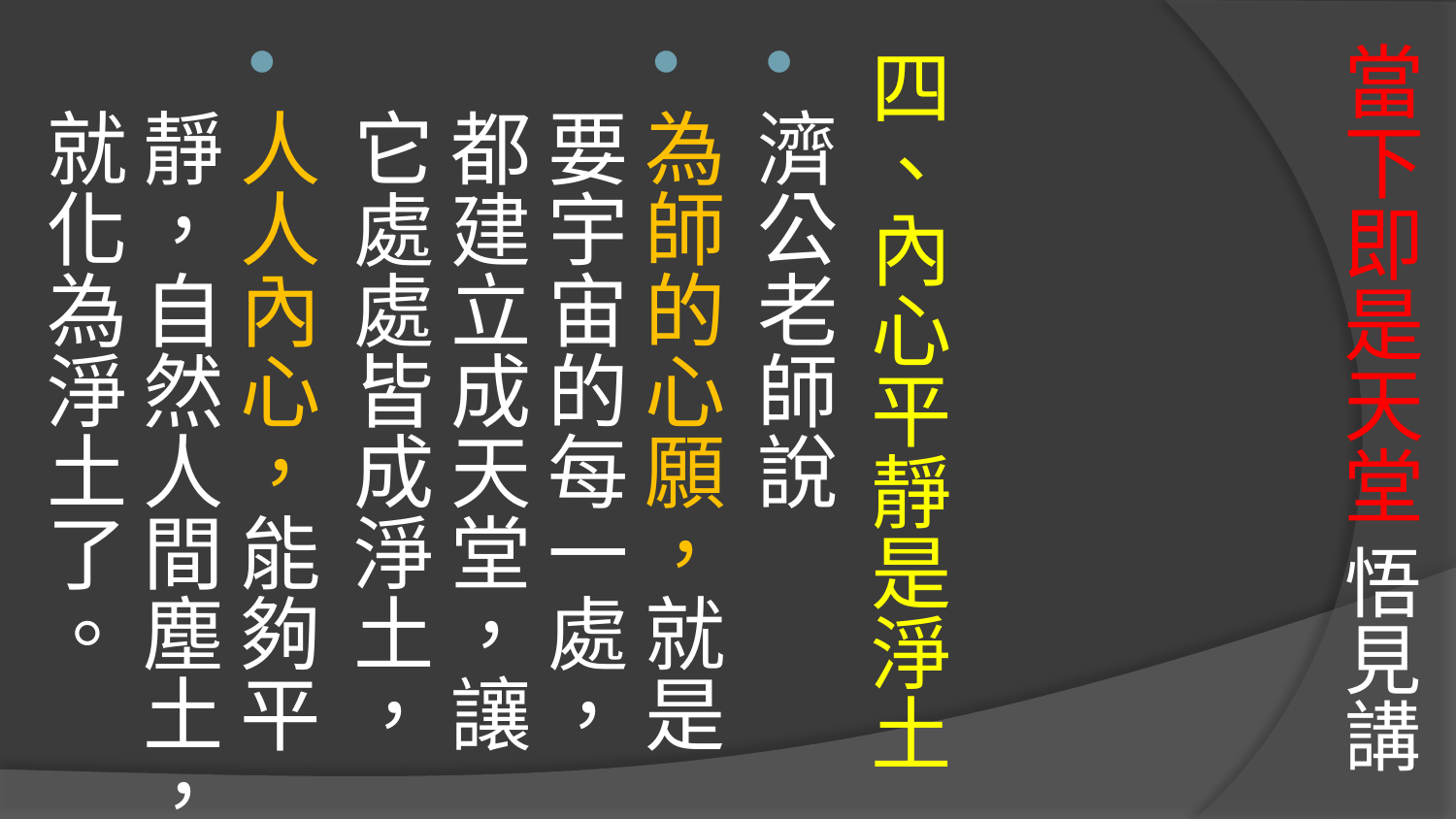

# 當下即是天堂 悟見講
四、內心平靜是淨土
濟公老師說
為師的心願，就是要宇宙的每一處，都建立成天堂，讓它處處皆成淨土，
人人內心，能夠平靜，自然人間塵土，就化為淨土了。